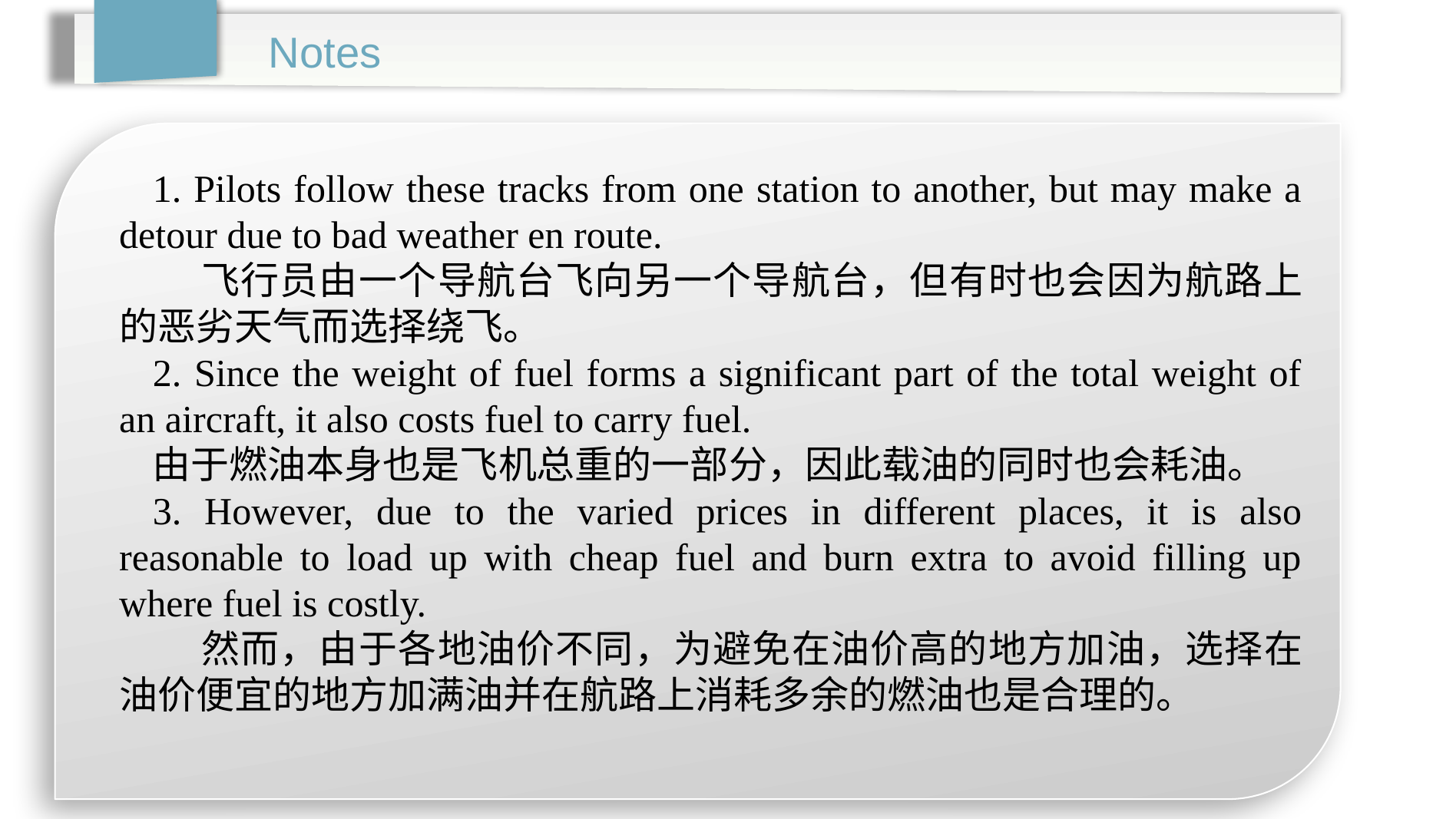

Notes

1. Pilots follow these tracks from one station to another, but may make a detour due to bad weather en route.
    飞行员由一个导航台飞向另一个导航台，但有时也会因为航路上的恶劣天气而选择绕飞。
2. Since the weight of fuel forms a significant part of the total weight of an aircraft, it also costs fuel to carry fuel.
由于燃油本身也是飞机总重的一部分，因此载油的同时也会耗油。
3. However, due to the varied prices in different places, it is also reasonable to load up with cheap fuel and burn extra to avoid filling up where fuel is costly.
    然而，由于各地油价不同，为避免在油价高的地方加油，选择在油价便宜的地方加满油并在航路上消耗多余的燃油也是合理的。